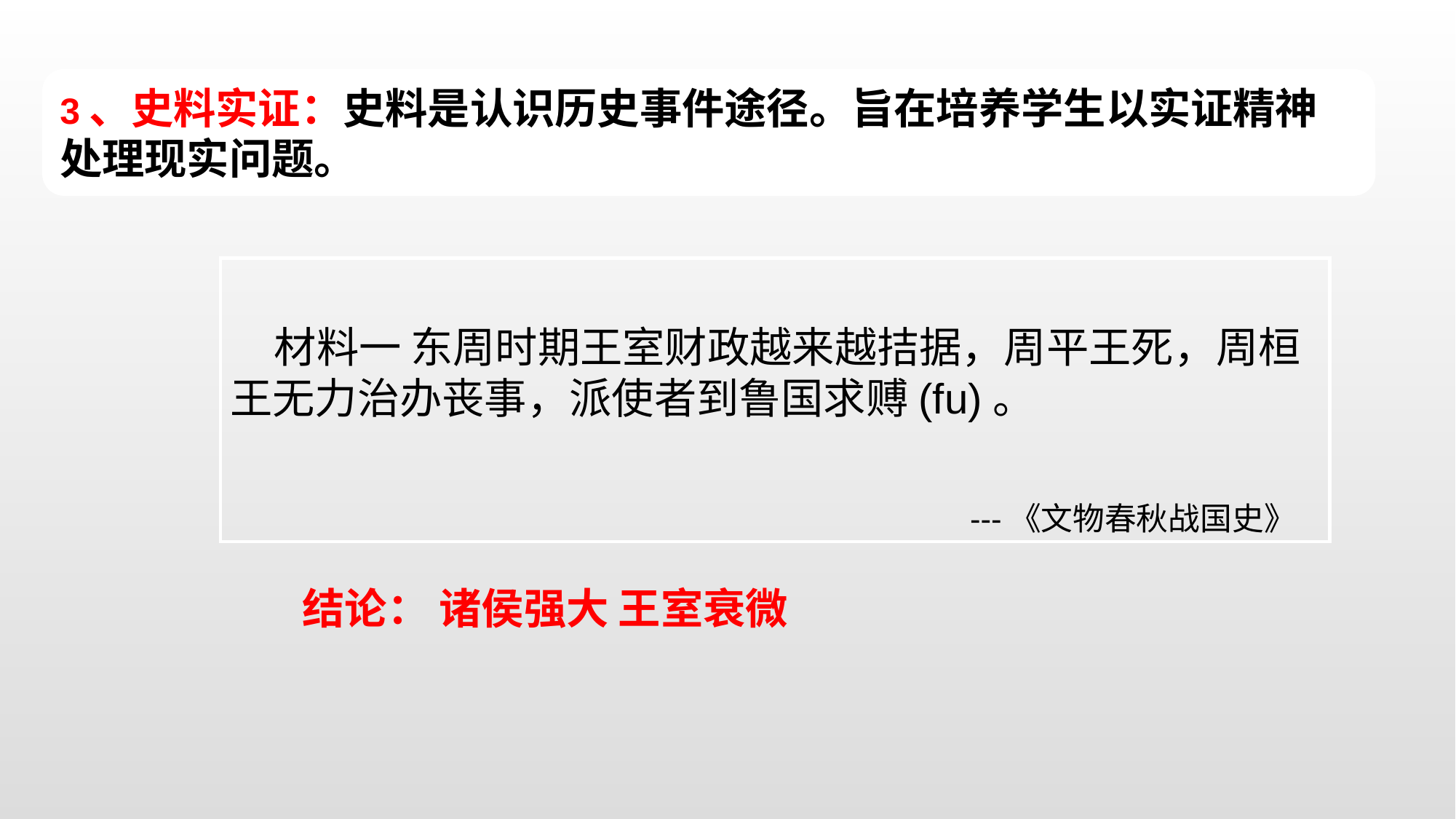

3、史料实证：史料是认识历史事件途径。旨在培养学生以实证精神处理现实问题。

    材料一 东周时期王室财政越来越拮据，周平王死，周桓王无力治办丧事，派使者到鲁国求赙(fu)。

                                                                                   ---《文物春秋战国史》
结论： 诸侯强大 王室衰微